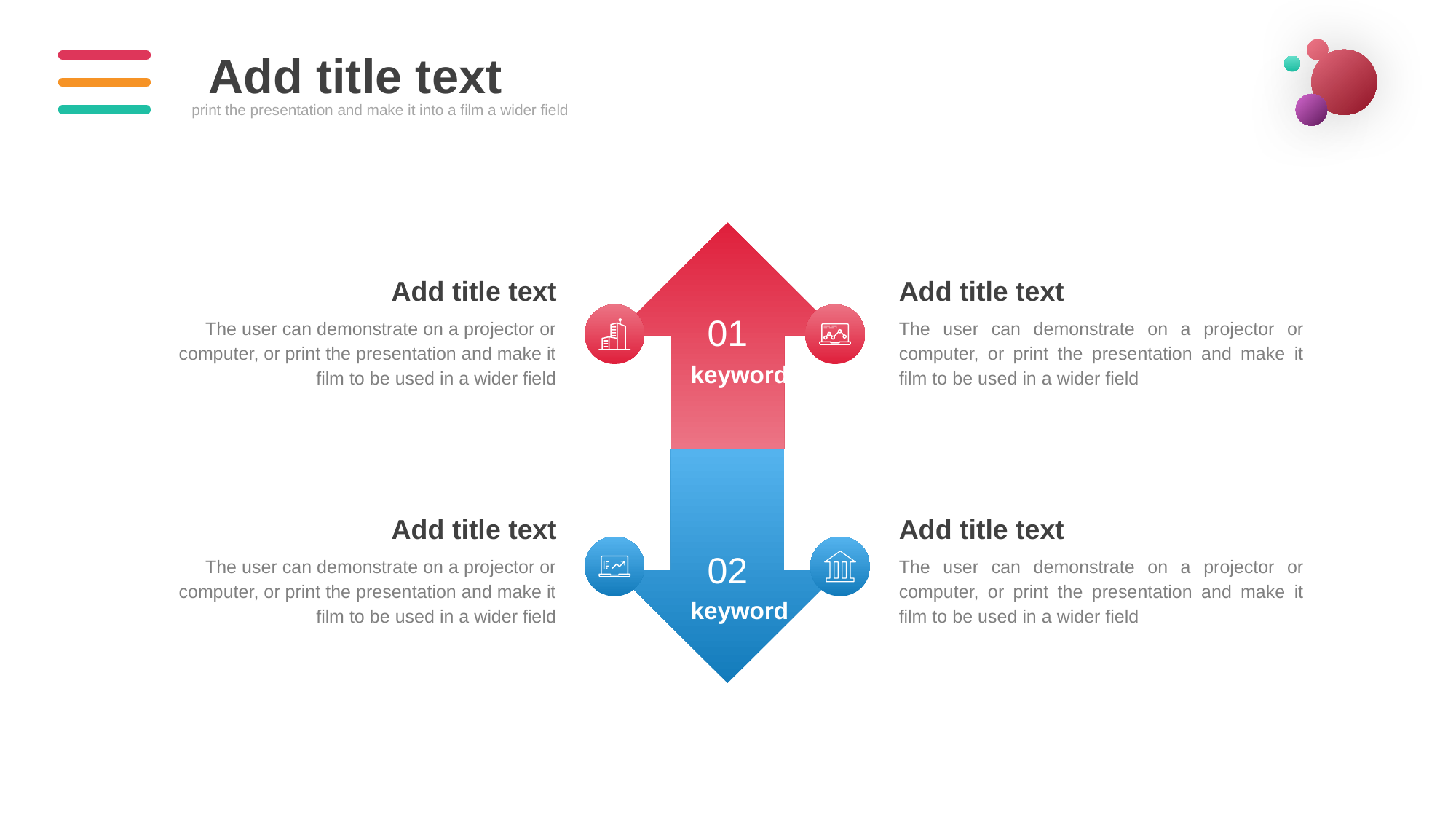

Add title text
print the presentation and make it into a film a wider field

01

keyword

02
keyword
Add title text
The user can demonstrate on a projector or computer, or print the presentation and make it film to be used in a wider field
Add title text
The user can demonstrate on a projector or computer, or print the presentation and make it film to be used in a wider field
Add title text
The user can demonstrate on a projector or computer, or print the presentation and make it film to be used in a wider field
Add title text
The user can demonstrate on a projector or computer, or print the presentation and make it film to be used in a wider field
PPT模板 http://www.1ppt.com/moban/